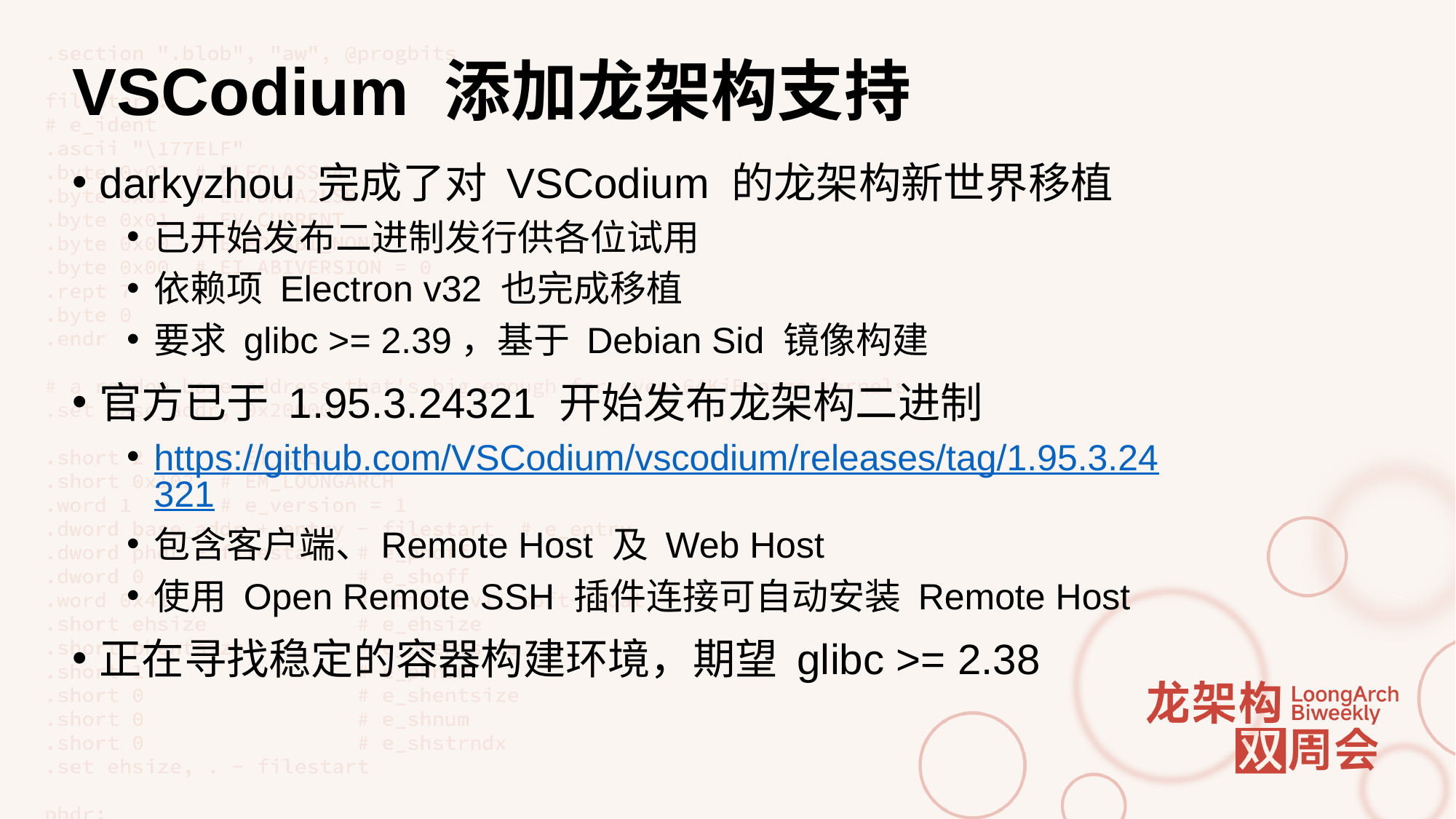

# VSCodium 添加龙架构支持
darkyzhou 完成了对 VSCodium 的龙架构新世界移植
已开始发布二进制发行供各位试用
依赖项 Electron v32 也完成移植
要求 glibc >= 2.39，基于 Debian Sid 镜像构建
官方已于 1.95.3.24321 开始发布龙架构二进制
https://github.com/VSCodium/vscodium/releases/tag/1.95.3.24321
包含客户端、Remote Host 及 Web Host
使用 Open Remote SSH 插件连接可自动安装 Remote Host
正在寻找稳定的容器构建环境，期望 glibc >= 2.38